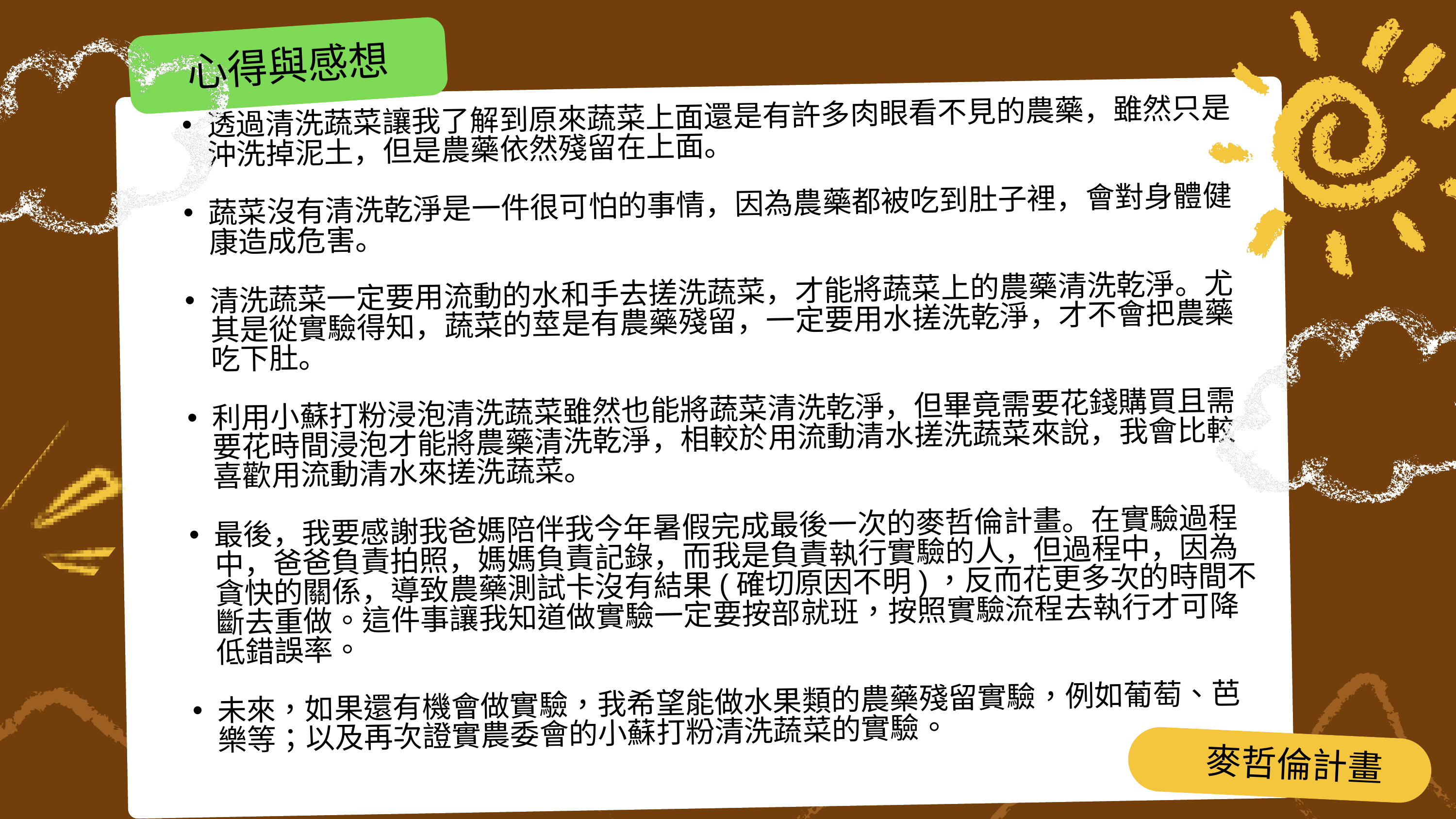

心得與感想

透過清洗蔬菜讓我了解到原來蔬菜上面還是有許多肉眼看不見的農藥，雖然只是沖洗掉泥土，但是農藥依然殘留在上面。

蔬菜沒有清洗乾淨是一件很可怕的事情，因為農藥都被吃到肚子裡，會對身體健康造成危害。

清洗蔬菜一定要用流動的水和手去搓洗蔬菜，才能將蔬菜上的農藥清洗乾淨。尤其是從實驗得知，蔬菜的莖是有農藥殘留，一定要用水搓洗乾淨，才不會把農藥吃下肚。

利用小蘇打粉浸泡清洗蔬菜雖然也能將蔬菜清洗乾淨，但畢竟需要花錢購買且需要花時間浸泡才能將農藥清洗乾淨，相較於用流動清水搓洗蔬菜來說，我會比較喜歡用流動清水來搓洗蔬菜。

最後，我要感謝我爸媽陪伴我今年暑假完成最後一次的麥哲倫計畫。在實驗過程中，爸爸負責拍照，媽媽負責記錄，而我是負責執行實驗的人，但過程中，因為貪快的關係，導致農藥測試卡沒有結果(確切原因不明)，反而花更多次的時間不斷去重做。這件事讓我知道做實驗一定要按部就班，按照實驗流程去執行才可降低錯誤率。

未來，如果還有機會做實驗，我希望能做水果類的農藥殘留實驗，例如葡萄、芭樂等；以及再次證實農委會的小蘇打粉清洗蔬菜的實驗。

麥哲倫計畫